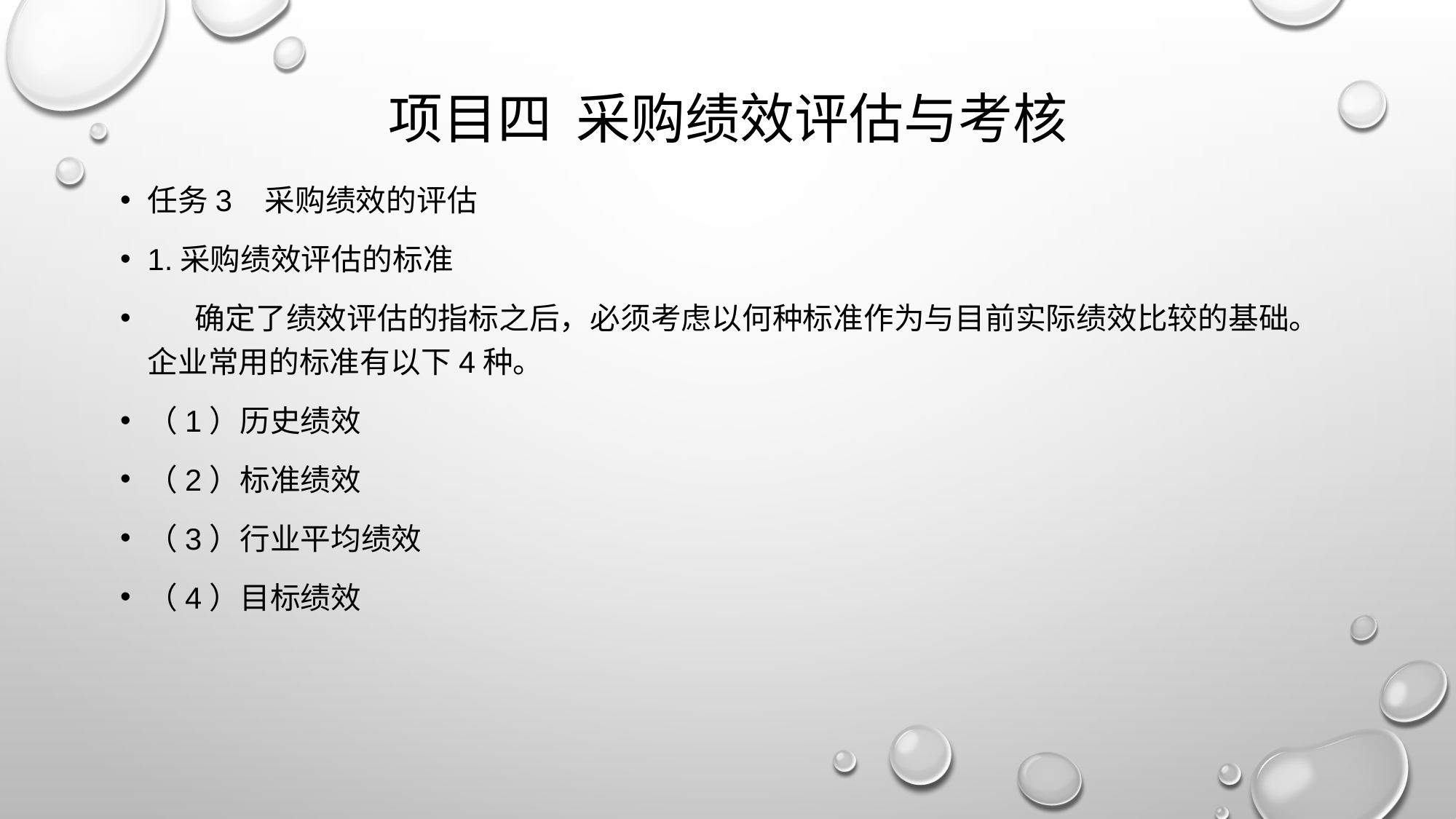

# 项目四  采购绩效评估与考核
任务3   采购绩效的评估
1.采购绩效评估的标准
      确定了绩效评估的指标之后，必须考虑以何种标准作为与目前实际绩效比较的基础。企业常用的标准有以下4种。
（1）历史绩效
（2）标准绩效
（3）行业平均绩效
（4）目标绩效